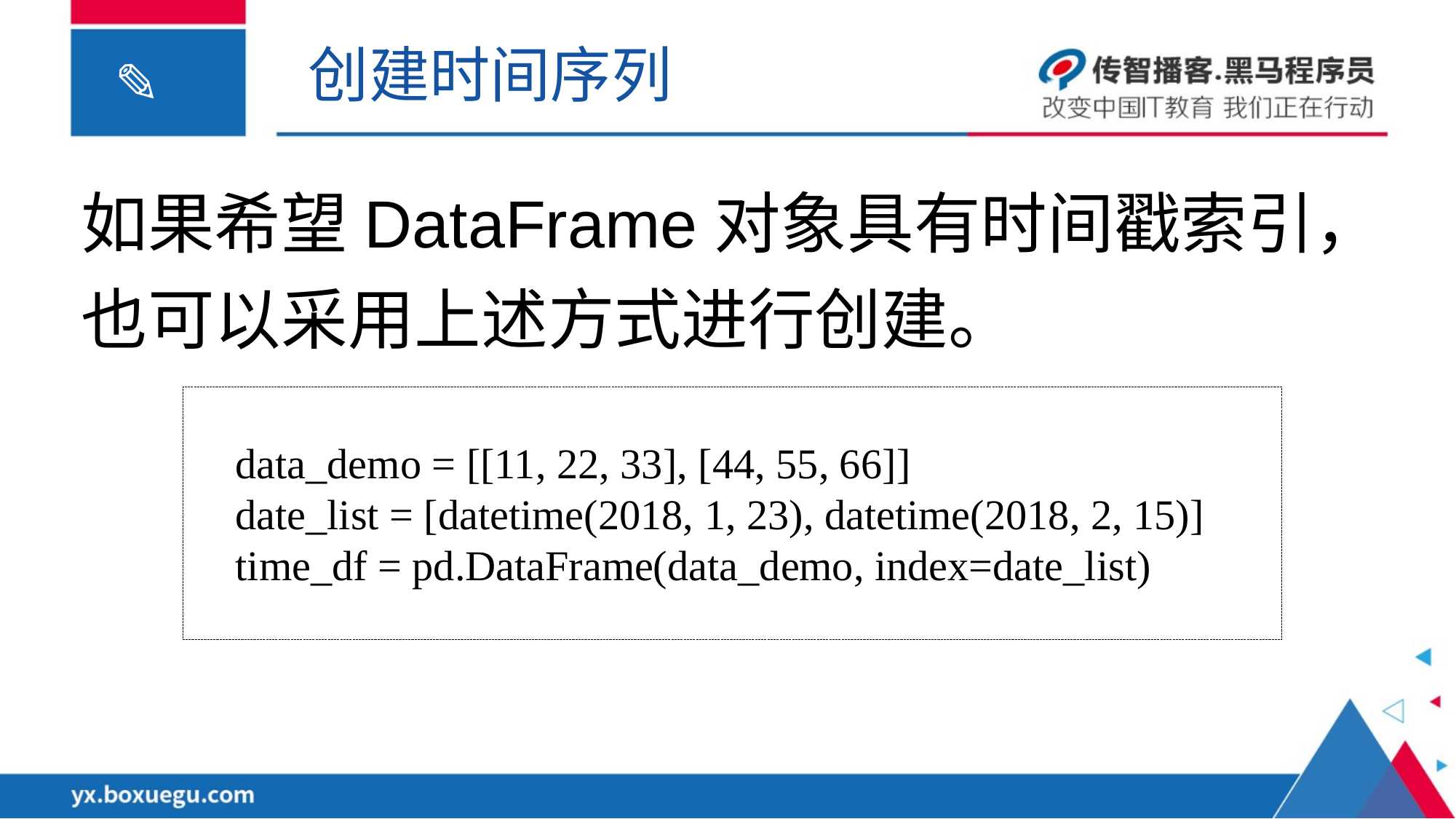

创建时间序列
如果希望DataFrame对象具有时间戳索引，也可以采用上述方式进行创建。

data_demo = [[11, 22, 33], [44, 55, 66]]
date_list = [datetime(2018, 1, 23), datetime(2018, 2, 15)]
time_df = pd.DataFrame(data_demo, index=date_list)